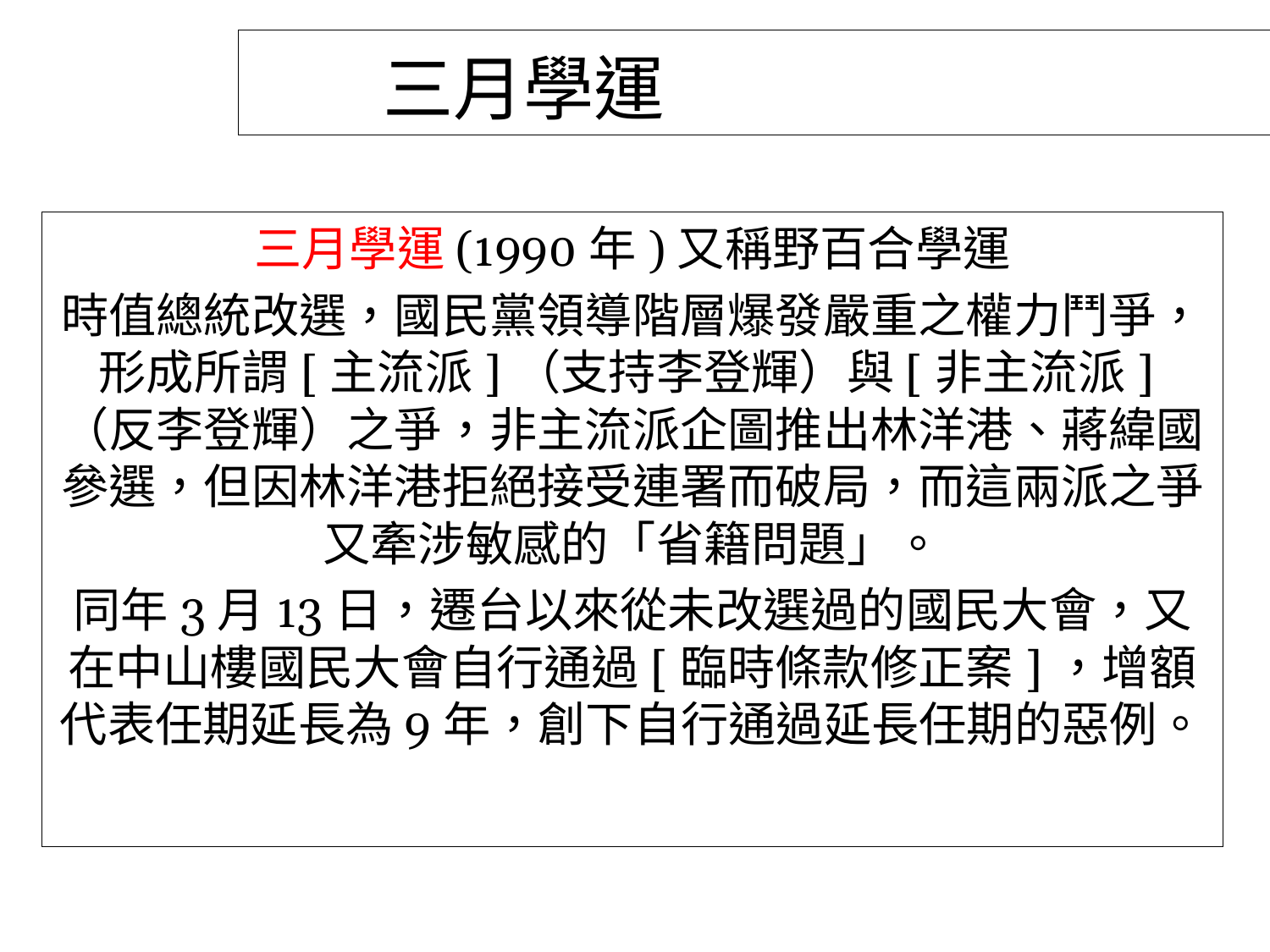

三月學運
三月學運(1990年)又稱野百合學運
時值總統改選，國民黨領導階層爆發嚴重之權力鬥爭，形成所謂[主流派]（支持李登輝）與[非主流派]（反李登輝）之爭，非主流派企圖推出林洋港、蔣緯國參選，但因林洋港拒絕接受連署而破局，而這兩派之爭又牽涉敏感的「省籍問題」。
同年3月13日，遷台以來從未改選過的國民大會，又在中山樓國民大會自行通過[臨時條款修正案]，增額代表任期延長為9年，創下自行通過延長任期的惡例。